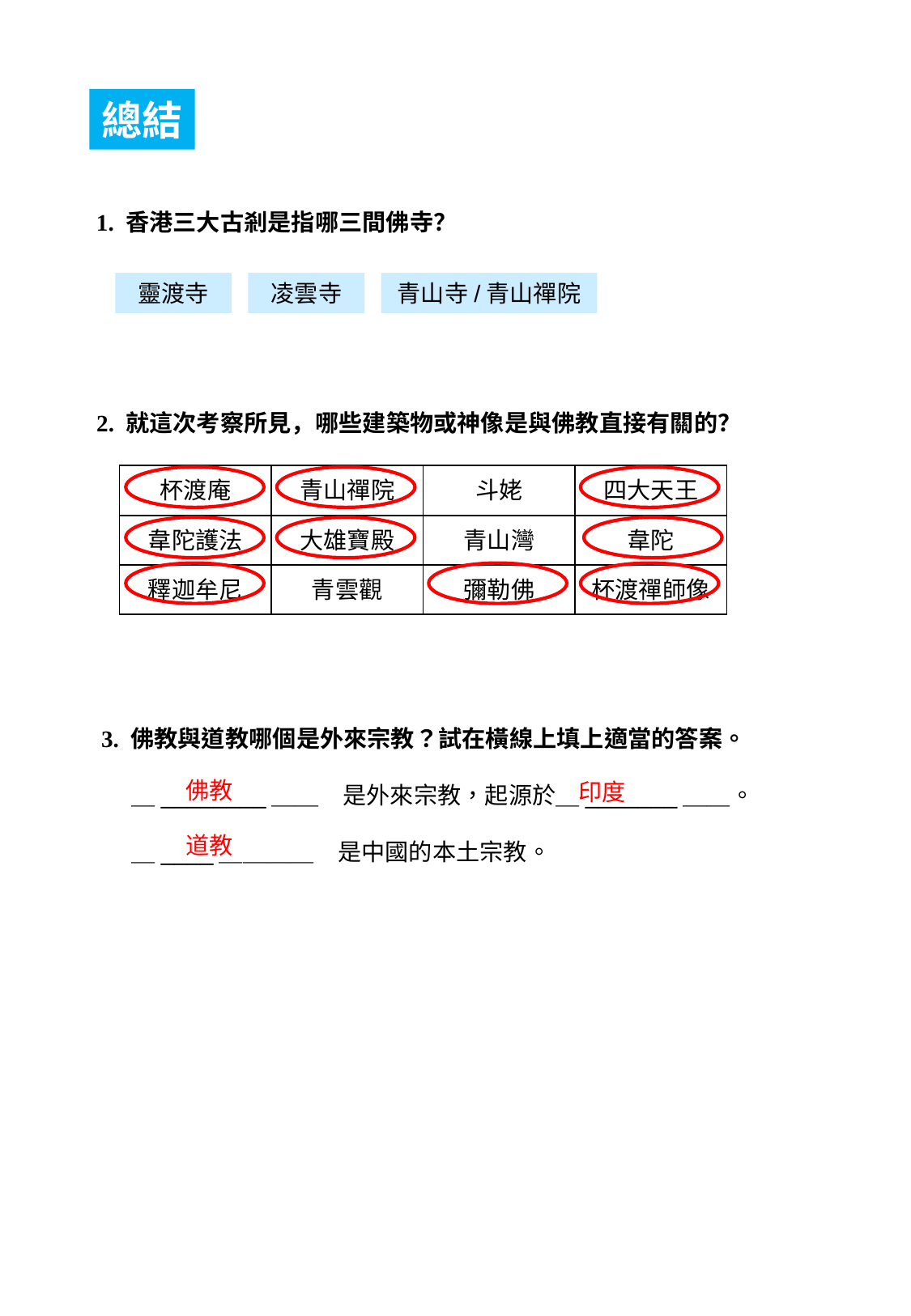

總結
1. 香港三大古剎是指哪三間佛寺？
靈渡寺
凌雲寺
青山寺/青山禪院
2. 就這次考察所見，哪些建築物或神像是與佛教直接有關的？
| 杯渡庵 | 青山禪院 | 斗姥 | 四大天王 |
| --- | --- | --- | --- |
| 韋陀護法 | 大雄寶殿 | 青山灣 | 韋陀 |
| 釋迦牟尼 | 青雲觀 | 彌勒佛 | 杯渡禪師像 |

3. 佛教與道教哪個是外來宗教？試在橫線上填上適當的答案。

＿________＿＿　是外來宗教，起源於＿_______＿＿。

＿____＿＿＿＿　是中國的本土宗教。

佛教
印度
道教